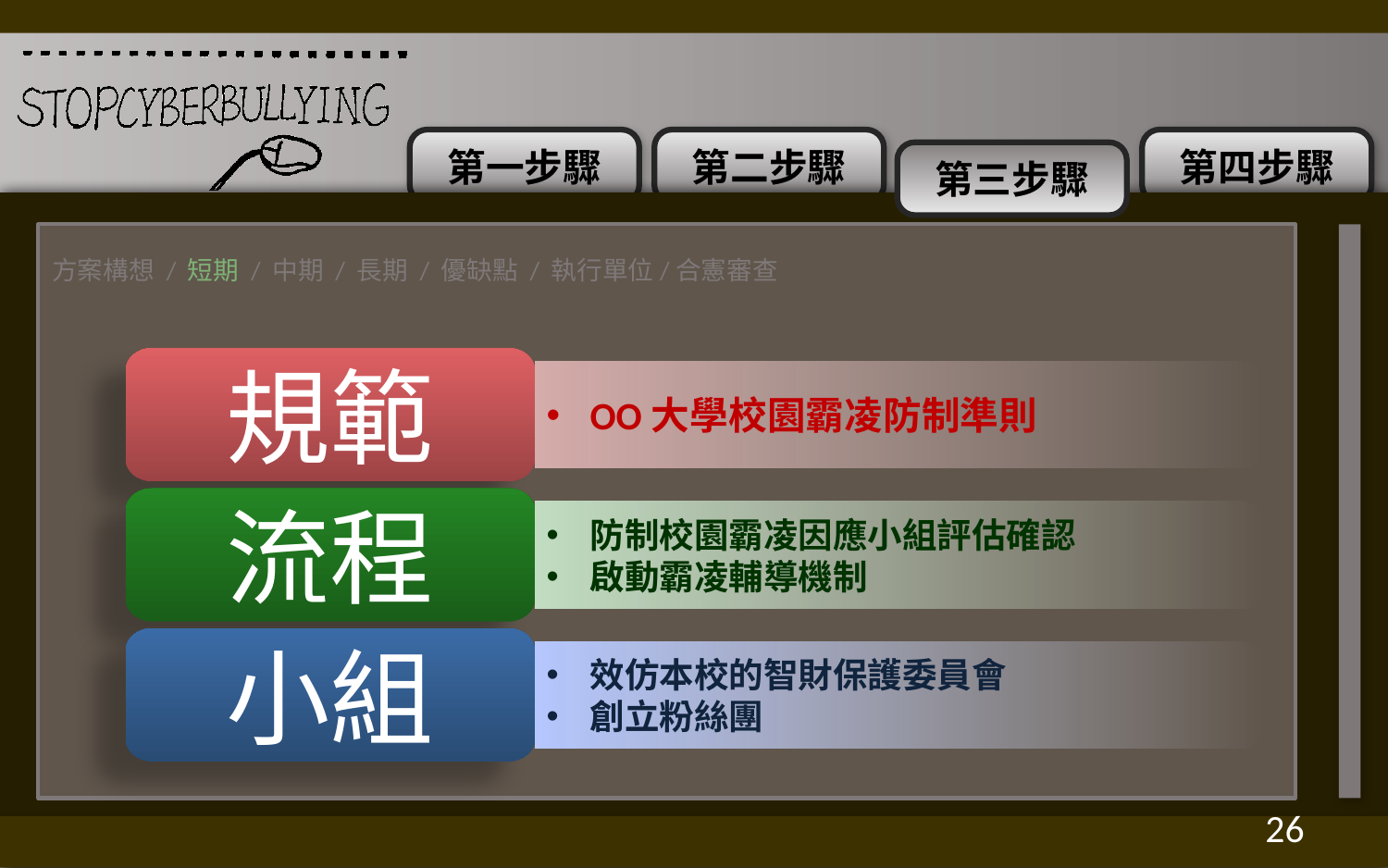

方案構想 / 短期 / 中期 / 長期 / 優缺點 / 執行單位/合憲審查
規範
OO大學校園霸凌防制準則
流程
防制校園霸凌因應小組評估確認
啟動霸凌輔導機制
小組
效仿本校的智財保護委員會
創立粉絲團
26